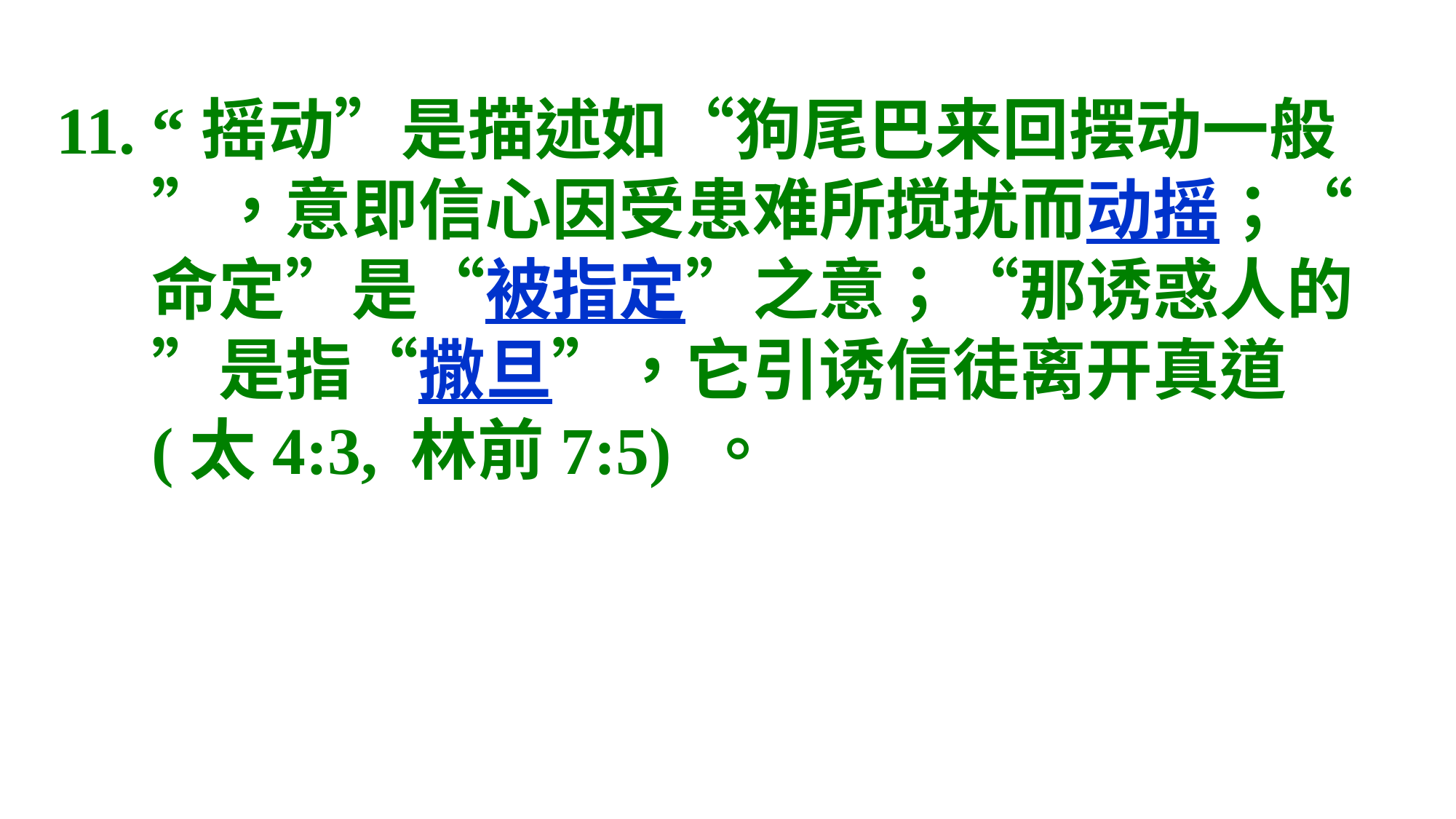

11.	“摇动”是描述如“狗尾巴来回摆动一般”，意即信心因受患难所搅扰而动摇；“命定”是“被指定”之意；“那诱惑人的”是指“撒旦”，它引诱信徒离开真道 (太4:3, 林前7:5) 。